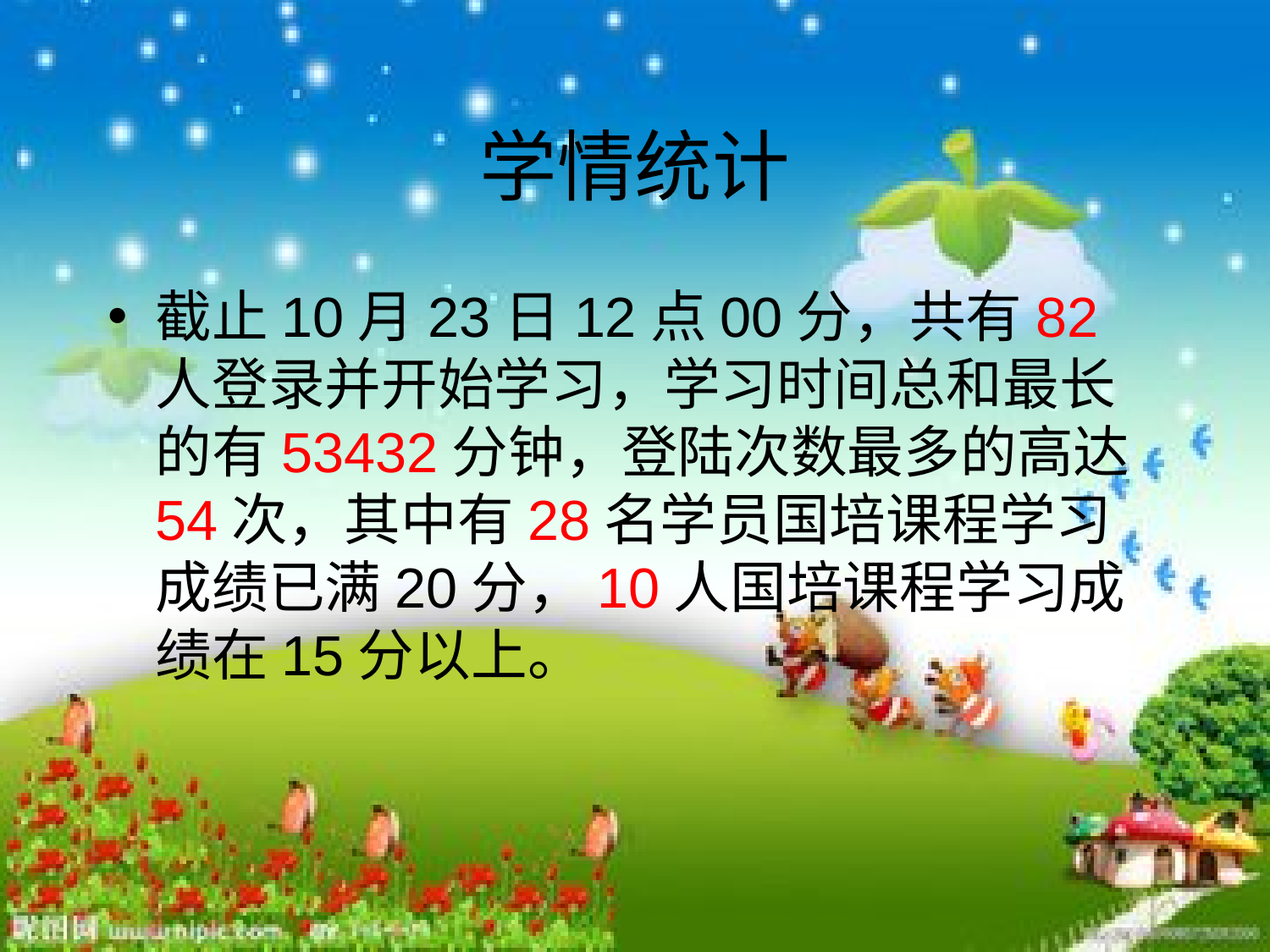

学情统计
截止10月23日12点00分，共有82人登录并开始学习，学习时间总和最长的有53432分钟，登陆次数最多的高达54次，其中有28名学员国培课程学习成绩已满20分，10人国培课程学习成绩在15分以上。